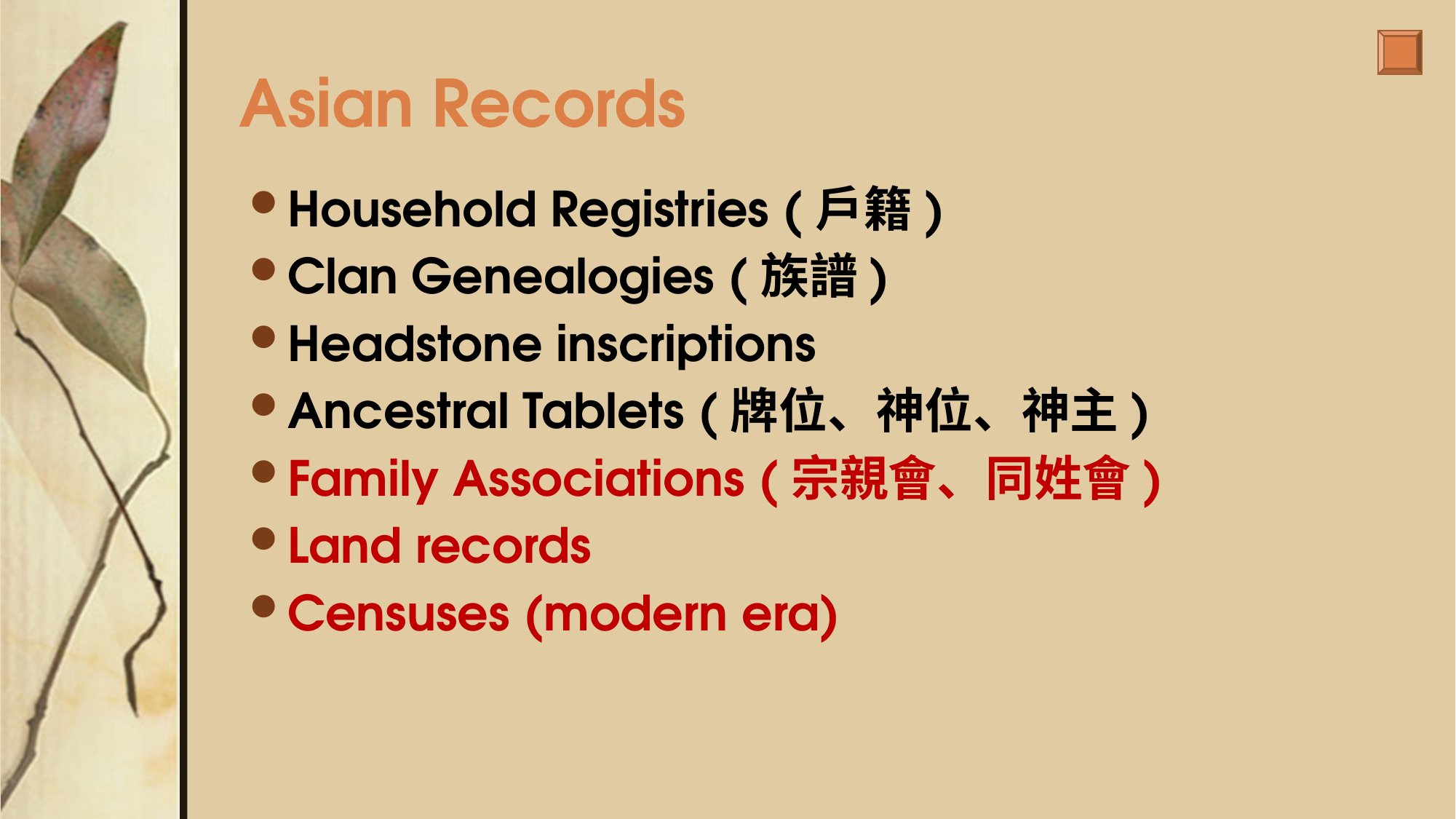

# Asian Records
Household Registries (戶籍)
Clan Genealogies (族譜)
Headstone inscriptions
Ancestral Tablets (牌位、神位、神主)
Family Associations (宗親會、同姓會)
Land records
Censuses (modern era)